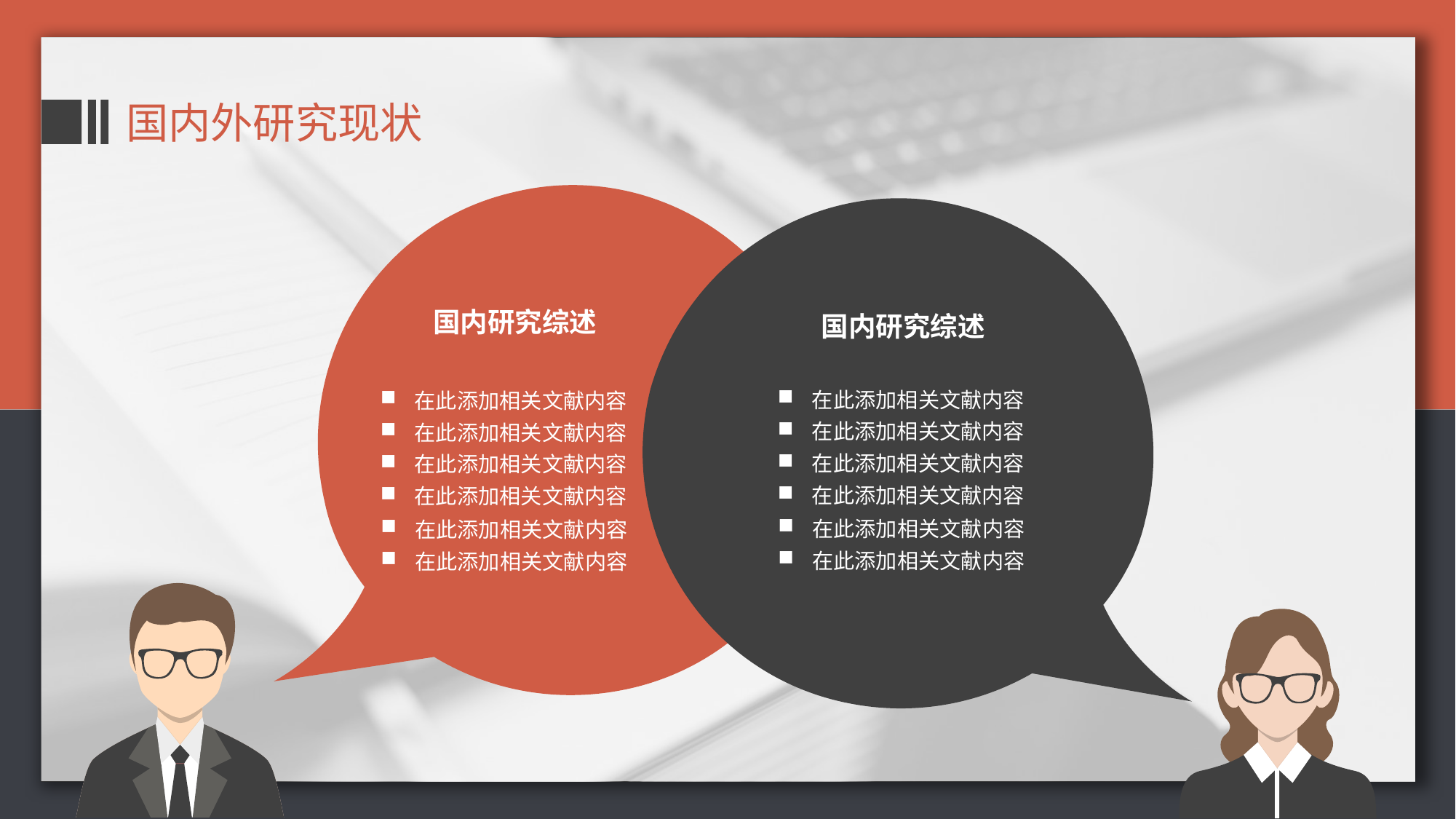

国内外研究现状

国内研究综述
国内研究综述
在此添加相关文献内容
在此添加相关文献内容

在此添加相关文献内容
在此添加相关文献内容
在此添加相关文献内容
在此添加相关文献内容
在此添加相关文献内容
在此添加相关文献内容
在此添加相关文献内容
在此添加相关文献内容
在此添加相关文献内容
在此添加相关文献内容